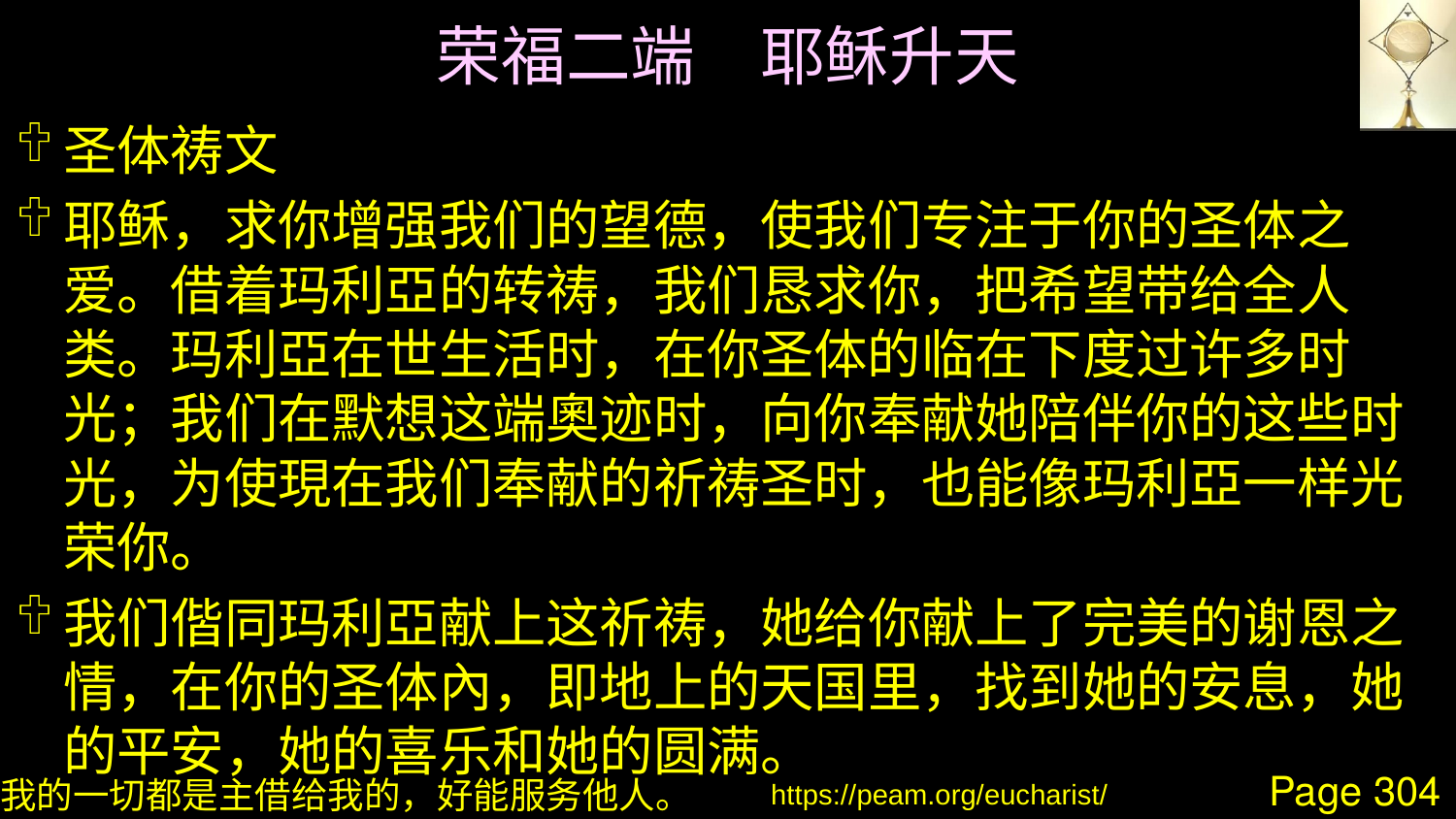

# 荣福二端　耶稣升天
圣体祷文
耶稣，求你增强我们的望德，使我们专注于你的圣体之爱。借着玛利亞的转祷，我们恳求你，把希望带给全人类。玛利亞在世生活时，在你圣体的临在下度过许多时光；我们在默想这端奧迹时，向你奉献她陪伴你的这些时光，为使現在我们奉献的祈祷圣时，也能像玛利亞一样光荣你。
我们偕同玛利亞献上这祈祷，她给你献上了完美的谢恩之情，在你的圣体內，即地上的天国里，找到她的安息，她的平安，她的喜乐和她的圆满。